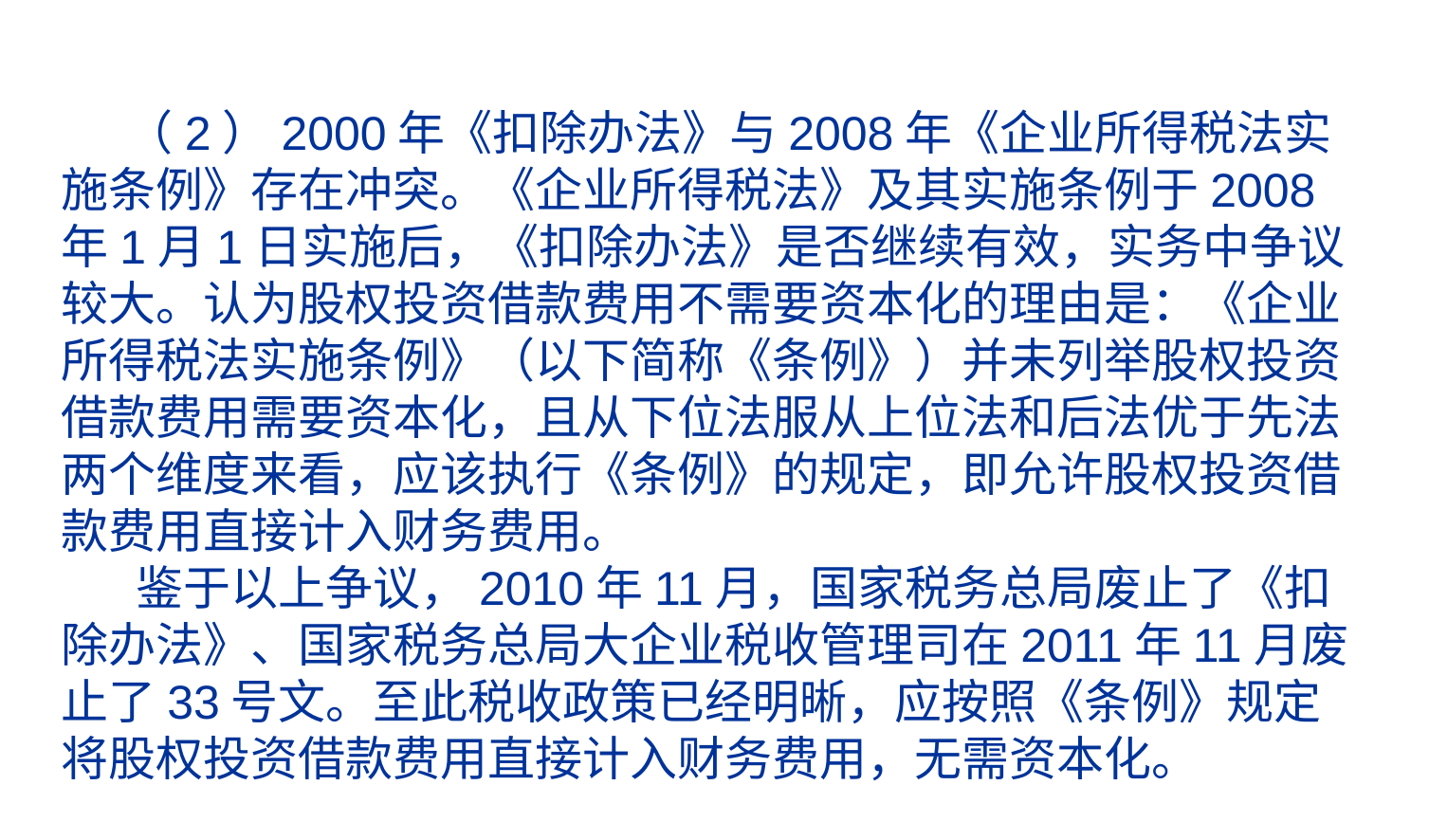

# （2）2000年《扣除办法》与2008年《企业所得税法实施条例》存在冲突。《企业所得税法》及其实施条例于2008年1月1日实施后，《扣除办法》是否继续有效，实务中争议较大。认为股权投资借款费用不需要资本化的理由是：《企业所得税法实施条例》（以下简称《条例》）并未列举股权投资借款费用需要资本化，且从下位法服从上位法和后法优于先法两个维度来看，应该执行《条例》的规定，即允许股权投资借款费用直接计入财务费用。 鉴于以上争议，2010年11月，国家税务总局废止了《扣除办法》、国家税务总局大企业税收管理司在2011年11月废止了33号文。至此税收政策已经明晰，应按照《条例》规定将股权投资借款费用直接计入财务费用，无需资本化。